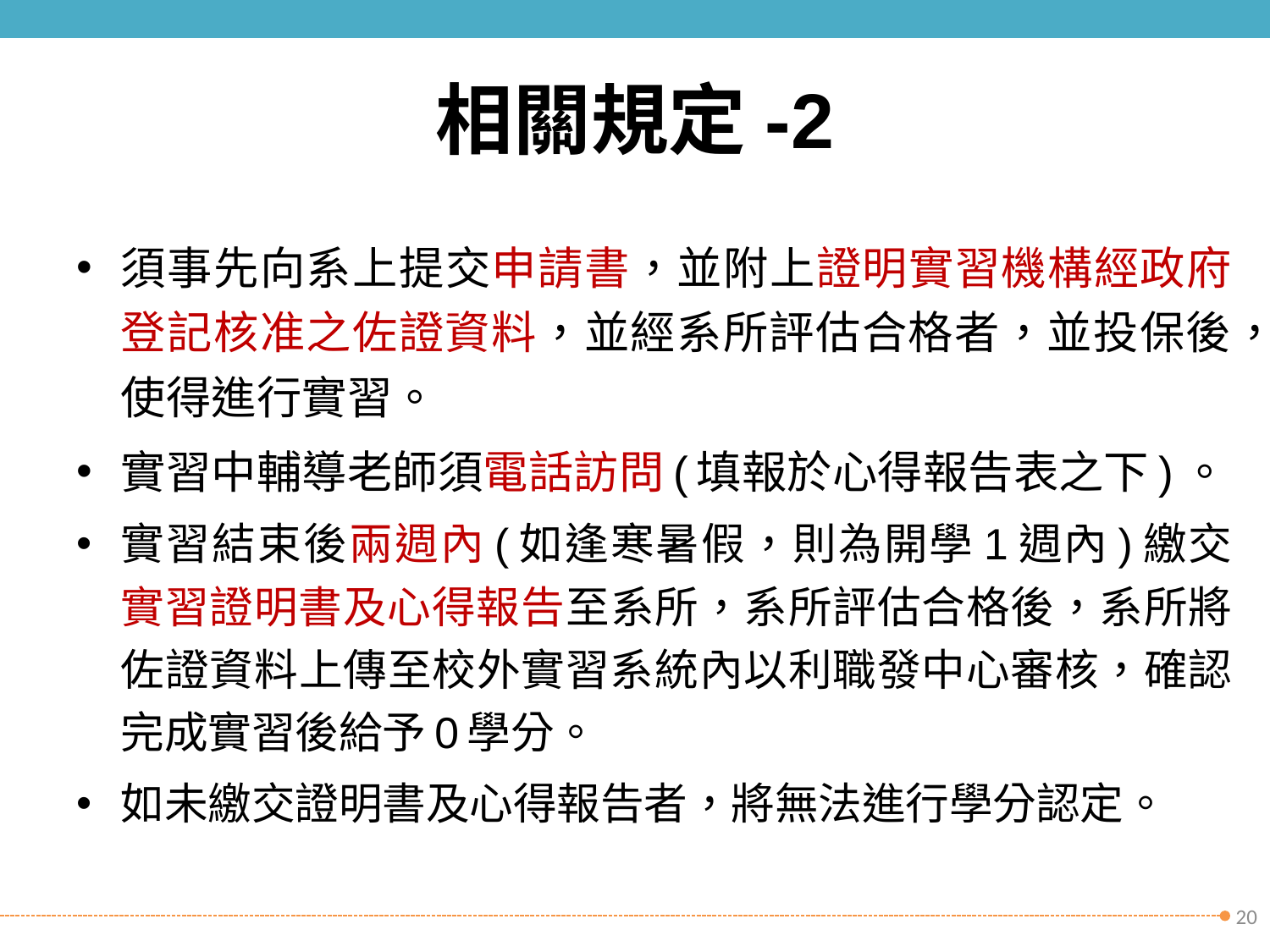

# 相關規定-2
須事先向系上提交申請書，並附上證明實習機構經政府登記核准之佐證資料，並經系所評估合格者，並投保後，使得進行實習。
實習中輔導老師須電話訪問(填報於心得報告表之下)。
實習結束後兩週內(如逢寒暑假，則為開學1週內)繳交 實習證明書及心得報告至系所，系所評估合格後，系所將佐證資料上傳至校外實習系統內以利職發中心審核，確認完成實習後給予0學分。
如未繳交證明書及心得報告者，將無法進行學分認定。

20